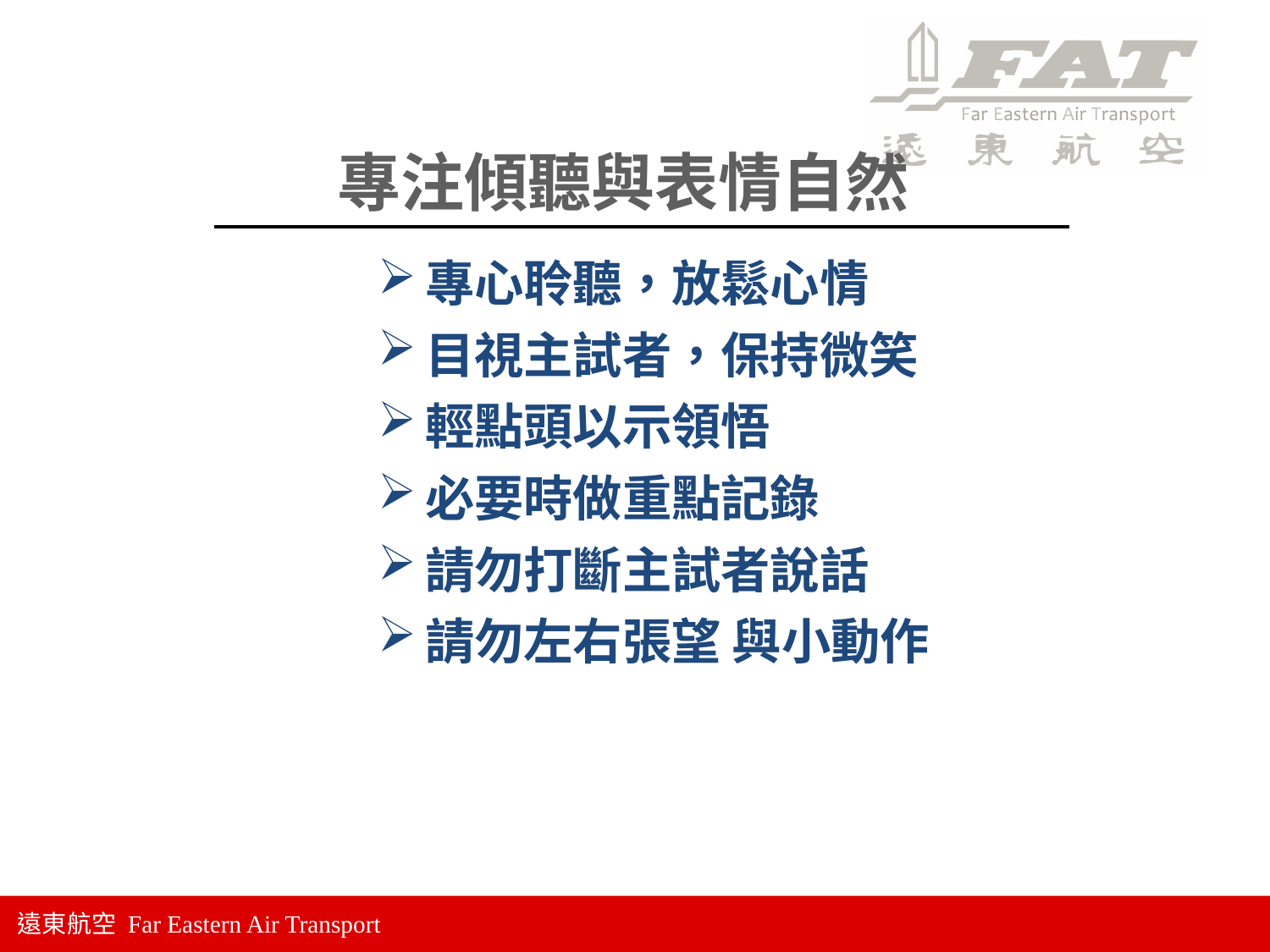

專注傾聽與表情自然

專心聆聽，放鬆心情
目視主試者，保持微笑
輕點頭以示領悟
必要時做重點記錄
請勿打斷主試者說話
請勿左右張望 與小動作